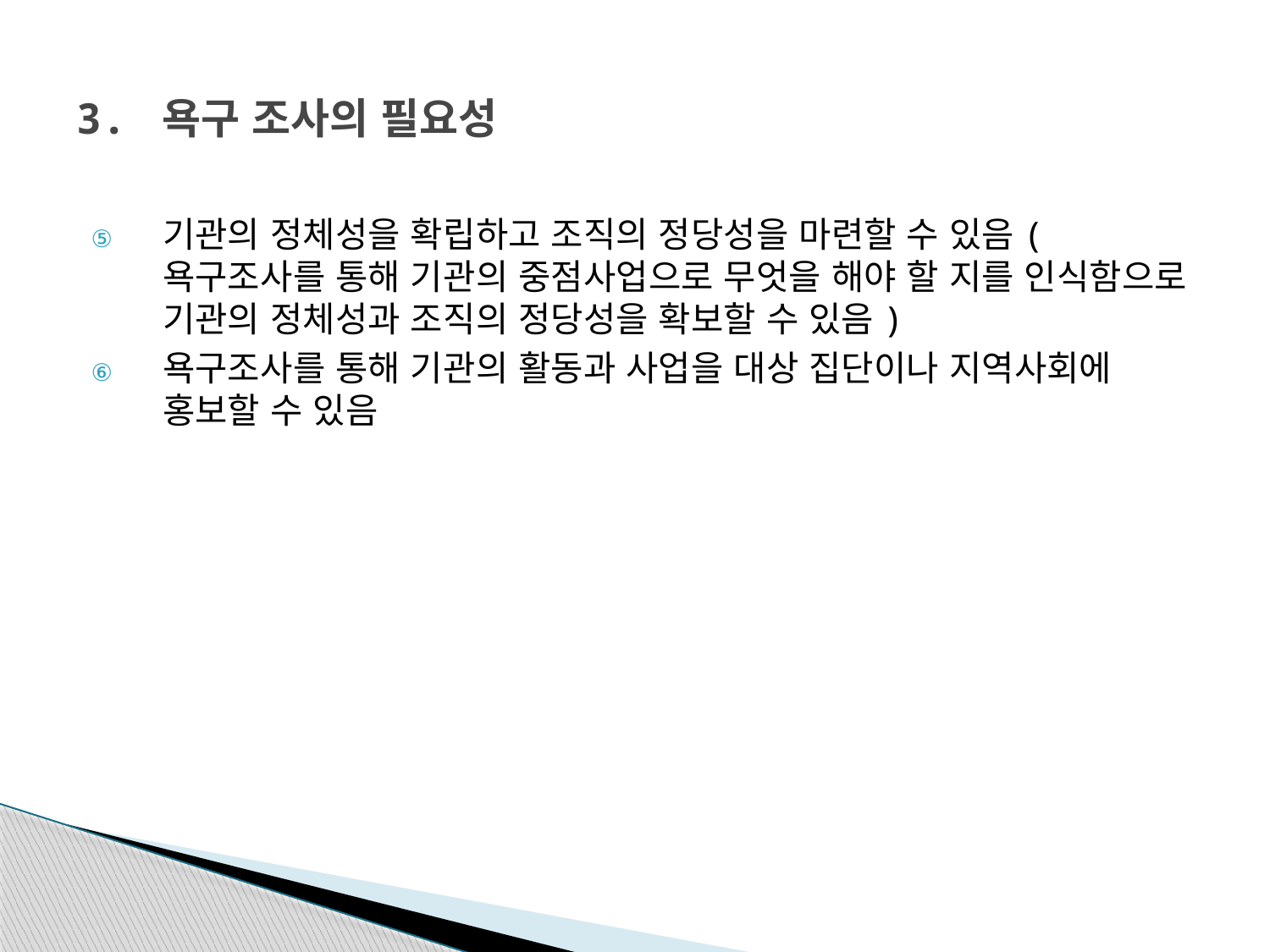

# 3. 욕구 조사의 필요성
기관의 정체성을 확립하고 조직의 정당성을 마련할 수 있음(욕구조사를 통해 기관의 중점사업으로 무엇을 해야 할 지를 인식함으로 기관의 정체성과 조직의 정당성을 확보할 수 있음)
욕구조사를 통해 기관의 활동과 사업을 대상 집단이나 지역사회에 홍보할 수 있음